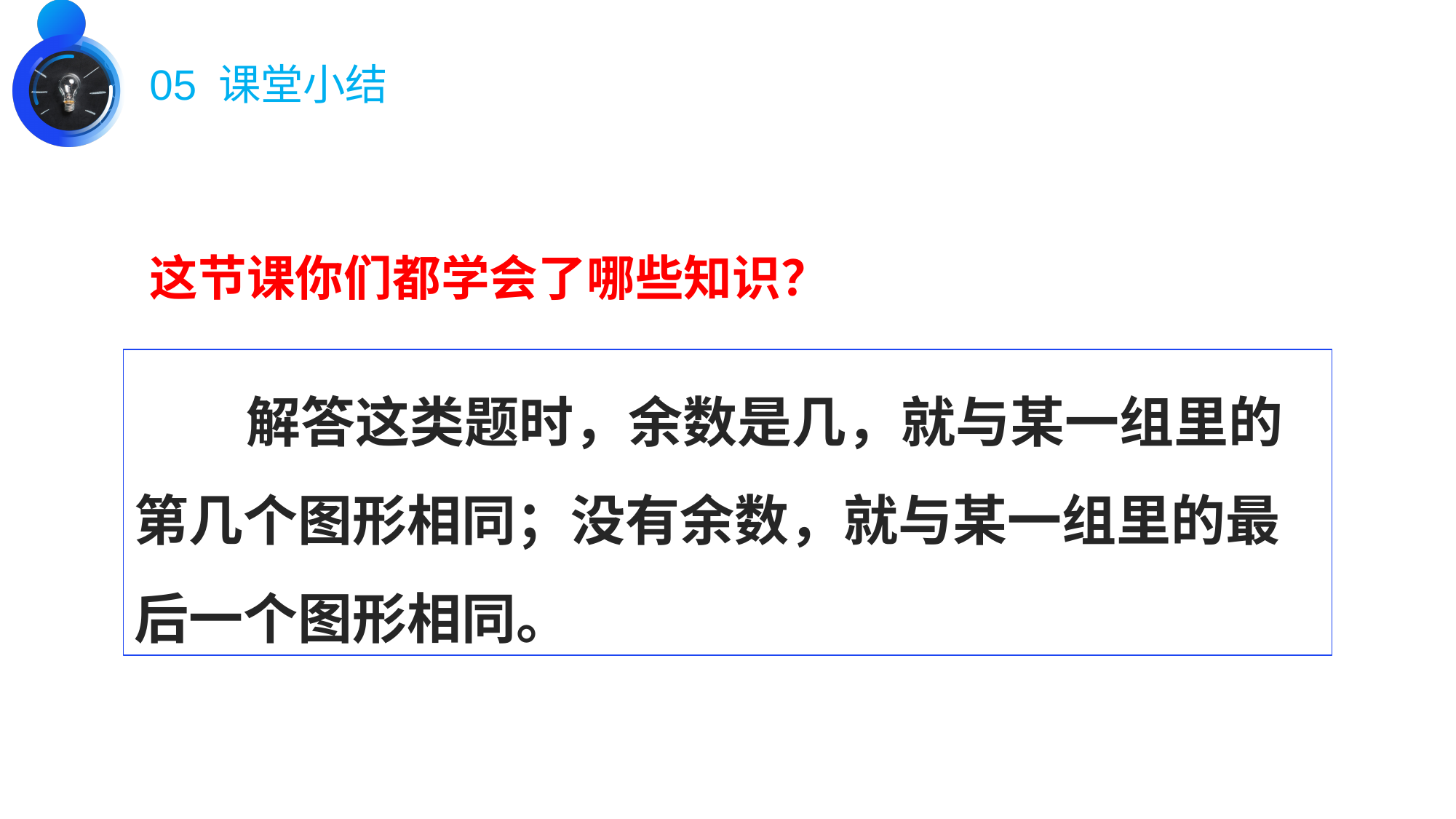

05
课堂小结
这节课你们都学会了哪些知识？
        解答这类题时，余数是几，就与某一组里的第几个图形相同；没有余数，就与某一组里的最后一个图形相同。